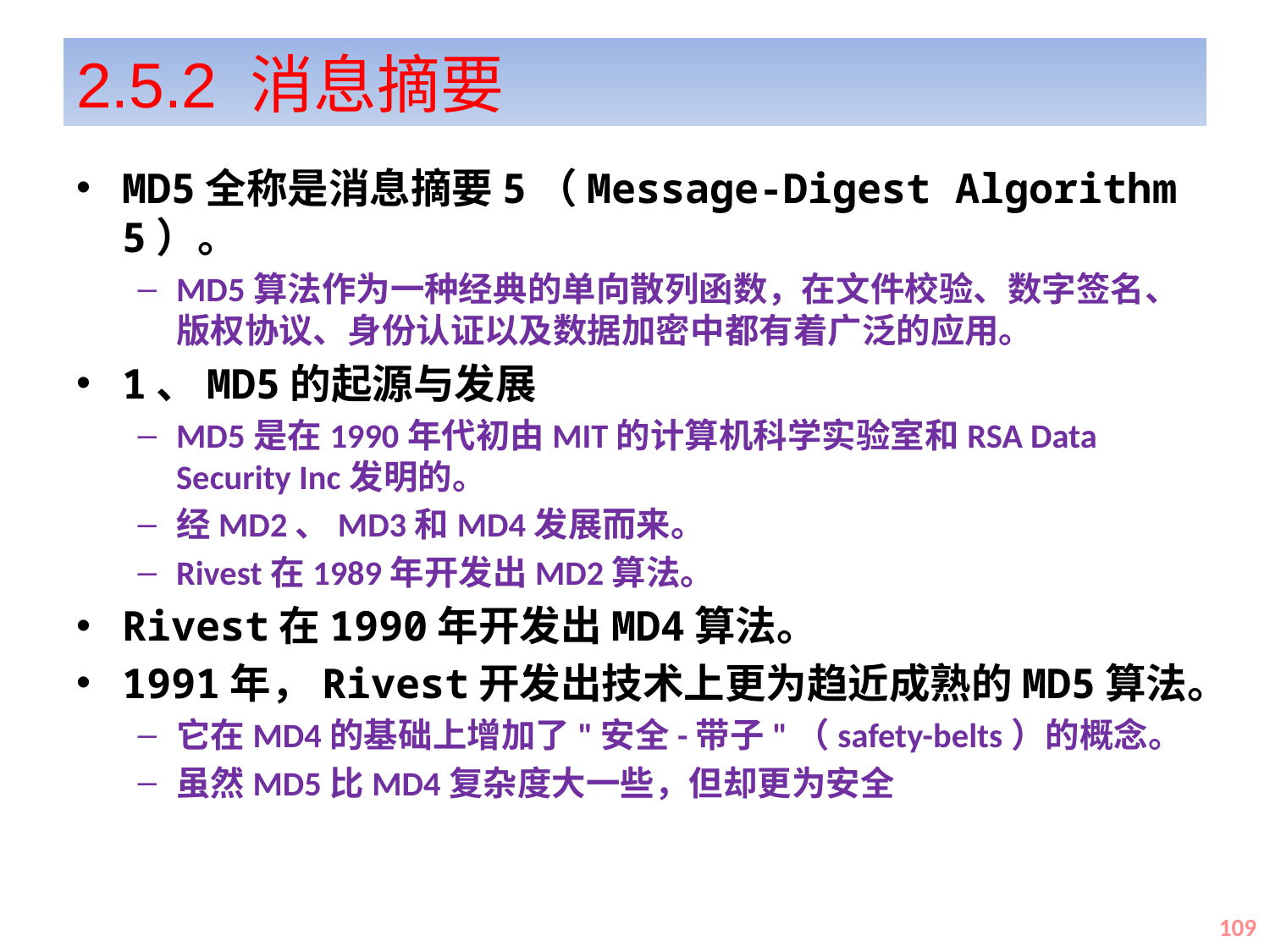

# 2.5.2 消息摘要
MD5全称是消息摘要5（Message-Digest Algorithm 5）。
MD5算法作为一种经典的单向散列函数，在文件校验、数字签名、版权协议、身份认证以及数据加密中都有着广泛的应用。
1、MD5的起源与发展
MD5是在1990年代初由MIT的计算机科学实验室和RSA Data Security Inc发明的。
经MD2、MD3和MD4发展而来。
Rivest在1989年开发出MD2算法。
Rivest在1990年开发出MD4算法。
1991年，Rivest开发出技术上更为趋近成熟的MD5算法。
它在MD4的基础上增加了"安全-带子"（safety-belts）的概念。
虽然MD5比MD4复杂度大一些，但却更为安全
109